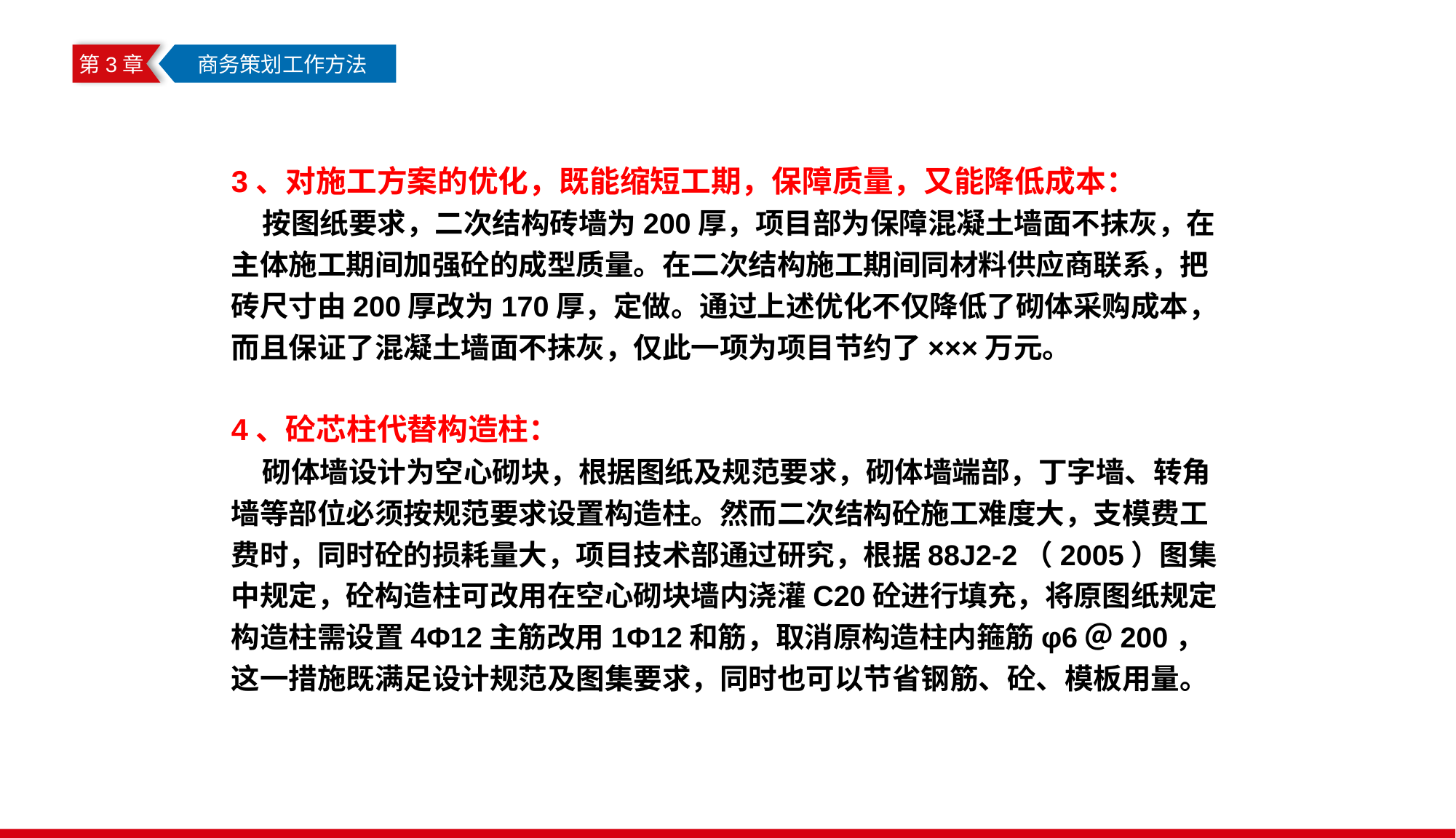

第3章
    商务策划工作方法
3、对施工方案的优化，既能缩短工期，保障质量，又能降低成本：
    按图纸要求，二次结构砖墙为200厚，项目部为保障混凝土墙面不抹灰，在主体施工期间加强砼的成型质量。在二次结构施工期间同材料供应商联系，把砖尺寸由200厚改为170厚，定做。通过上述优化不仅降低了砌体采购成本，而且保证了混凝土墙面不抹灰，仅此一项为项目节约了×××万元。

4、砼芯柱代替构造柱：
    砌体墙设计为空心砌块，根据图纸及规范要求，砌体墙端部，丁字墙、转角墙等部位必须按规范要求设置构造柱。然而二次结构砼施工难度大，支模费工费时，同时砼的损耗量大，项目技术部通过研究，根据88J2-2（2005）图集中规定，砼构造柱可改用在空心砌块墙内浇灌C20砼进行填充，将原图纸规定构造柱需设置4Φ12主筋改用1Φ12和筋，取消原构造柱内箍筋φ6＠200，这一措施既满足设计规范及图集要求，同时也可以节省钢筋、砼、模板用量。